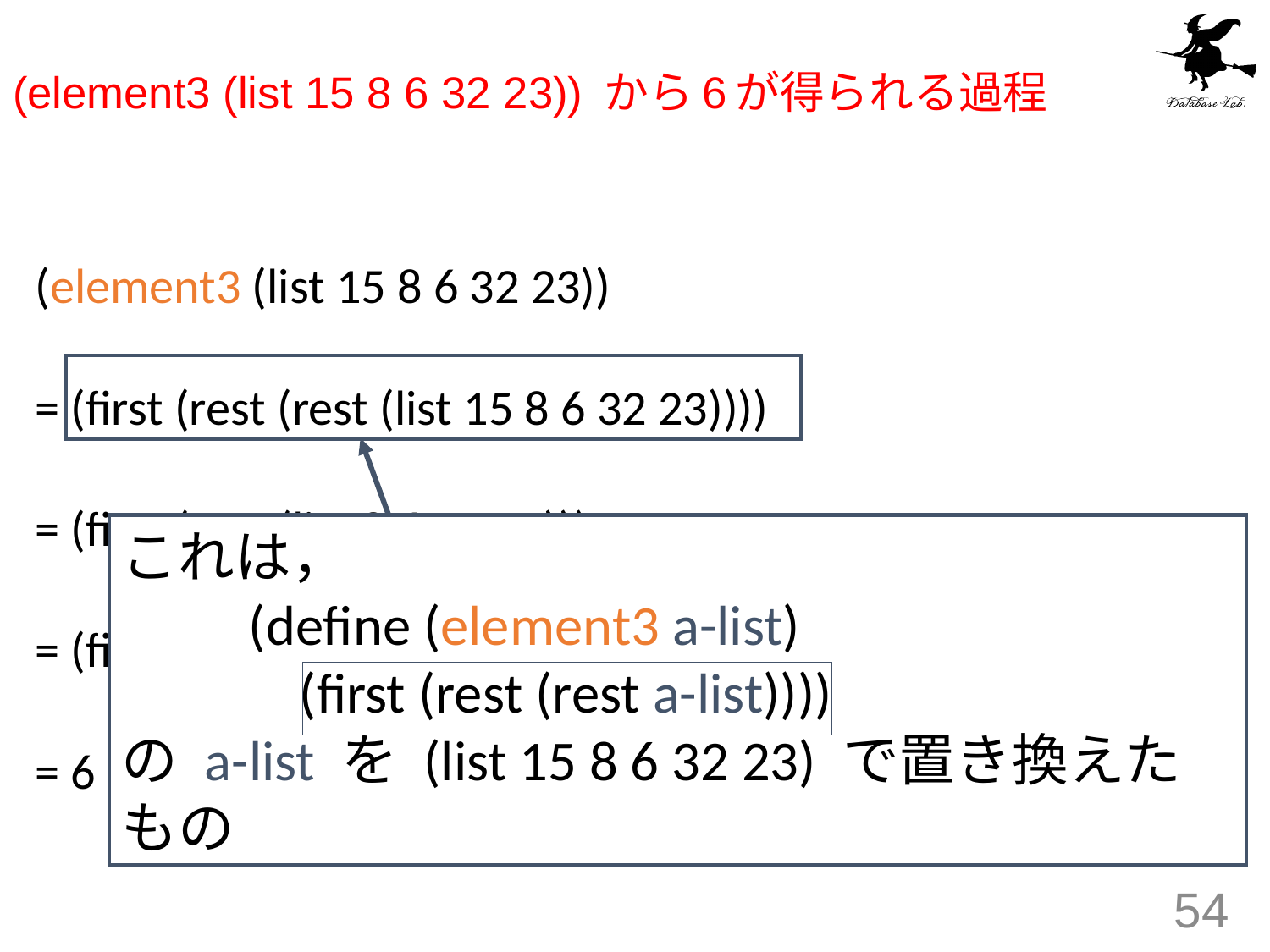

# (element3 (list 15 8 6 32 23)) から6が得られる過程
(element3 (list 15 8 6 32 23))
= (first (rest (rest (list 15 8 6 32 23))))
= (first (rest (list 8 6 32 23)))
= (first (list 6 32 23))
= 6

これは，
	(define (element3 a-list)
	    (first (rest (rest a-list))))
の a-list を (list 15 8 6 32 23) で置き換えたもの

54